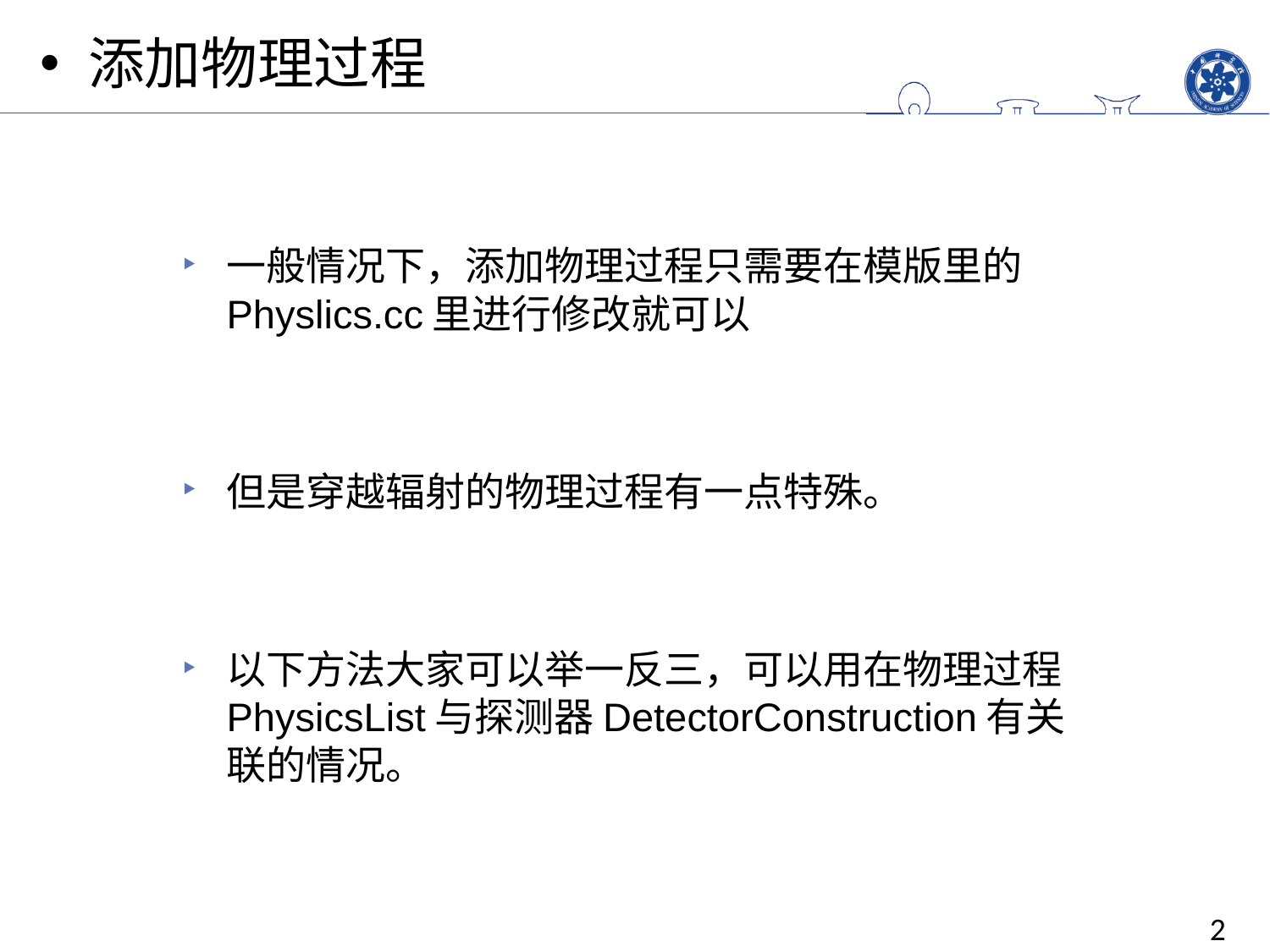

添加物理过程
一般情况下，添加物理过程只需要在模版里的Physlics.cc里进行修改就可以

但是穿越辐射的物理过程有一点特殊。

以下方法大家可以举一反三，可以用在物理过程PhysicsList与探测器DetectorConstruction有关联的情况。
2